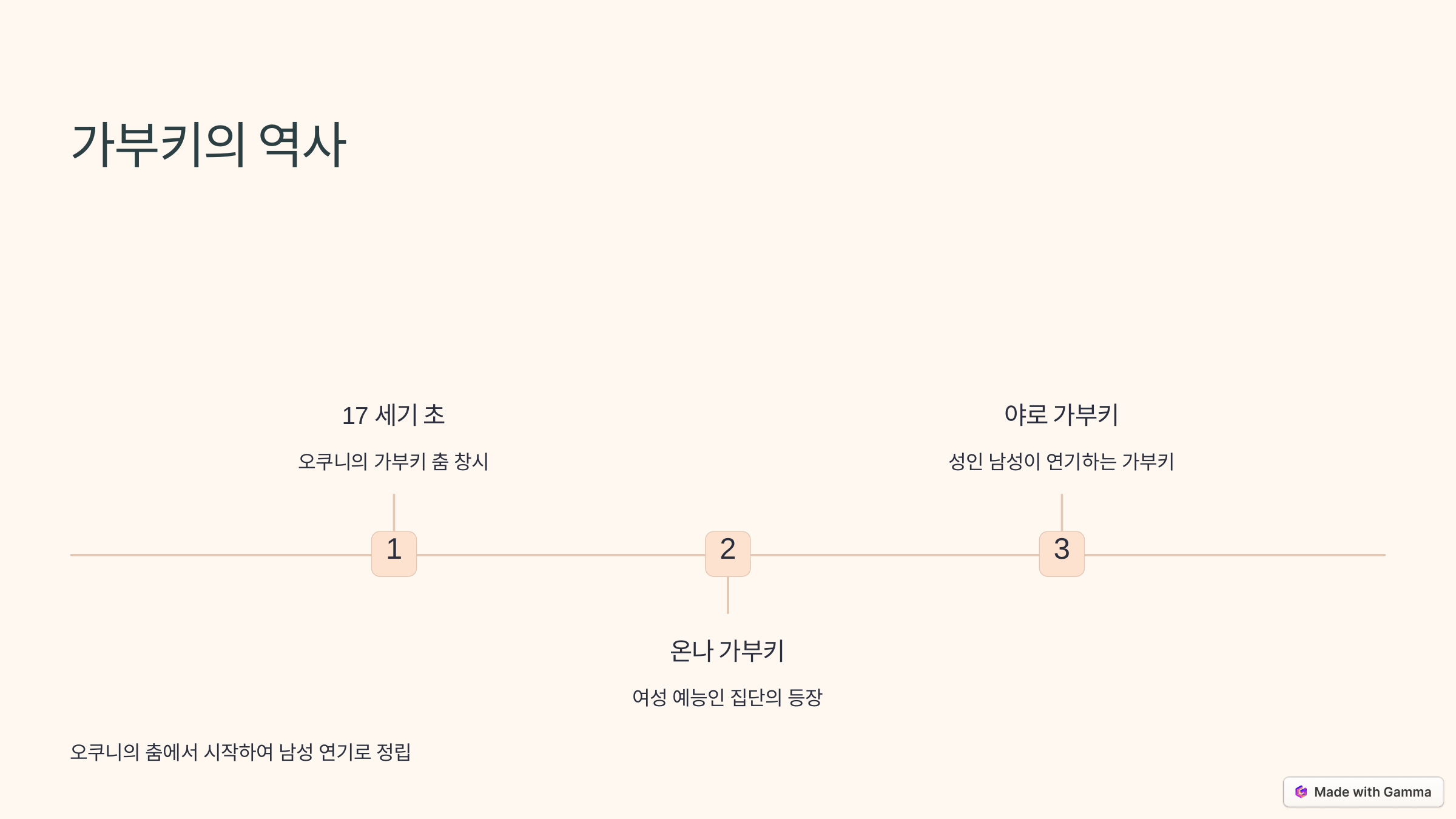

가부키의 역사
17세기 초
야로 가부키
오쿠니의 가부키 춤 창시
성인 남성이 연기하는 가부키

1
2
3

온나 가부키
여성 예능인 집단의 등장
오쿠니의 춤에서 시작하여 남성 연기로 정립